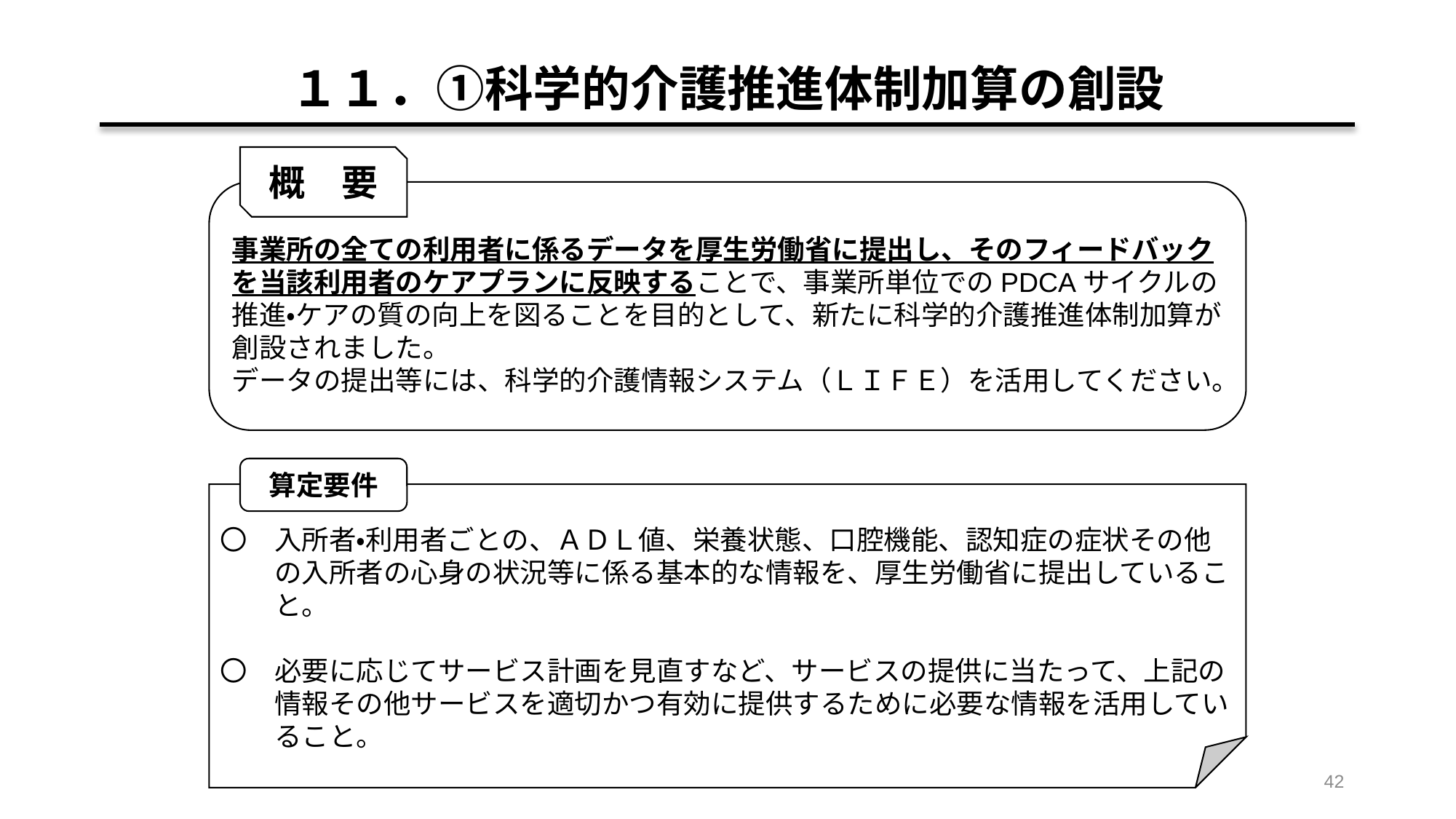

# １１．①科学的介護推進体制加算の創設
概　要

事業所の全ての利用者に係るデータを厚生労働省に提出し、そのフィードバックを当該利用者のケアプランに反映することで、事業所単位でのPDCAサイクルの推進・ケアの質の向上を図ることを目的として、新たに科学的介護推進体制加算が創設されました。
データの提出等には、科学的介護情報システム（ＬＩＦＥ）を活用してください。
算定要件

〇　入所者・利用者ごとの、ＡＤＬ値、栄養状態、口腔機能、認知症の症状その他
　　の入所者の心身の状況等に係る基本的な情報を、厚生労働省に提出しているこ
　　と。

〇　必要に応じてサービス計画を見直すなど、サービスの提供に当たって、上記の
　　情報その他サービスを適切かつ有効に提供するために必要な情報を活用してい
　　ること。
42